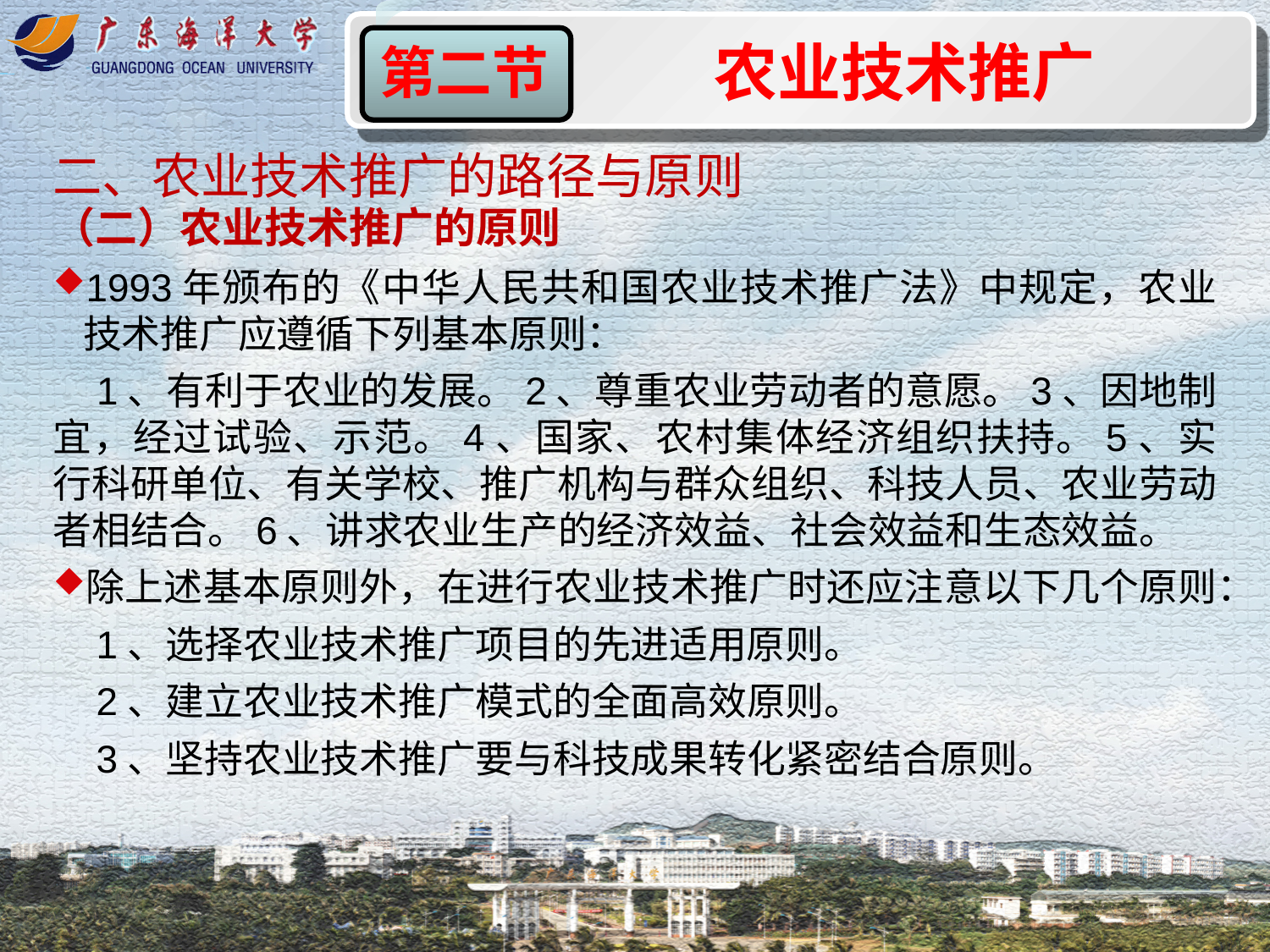

农业技术推广

第二节
二、农业技术推广的路径与原则
（二）农业技术推广的原则
1993年颁布的《中华人民共和国农业技术推广法》中规定，农业技术推广应遵循下列基本原则：
    1、有利于农业的发展。2、尊重农业劳动者的意愿。3、因地制宜，经过试验、示范。4、国家、农村集体经济组织扶持。5、实行科研单位、有关学校、推广机构与群众组织、科技人员、农业劳动者相结合。6、讲求农业生产的经济效益、社会效益和生态效益。
除上述基本原则外，在进行农业技术推广时还应注意以下几个原则：
    1、选择农业技术推广项目的先进适用原则。
    2、建立农业技术推广模式的全面高效原则。
    3、坚持农业技术推广要与科技成果转化紧密结合原则。